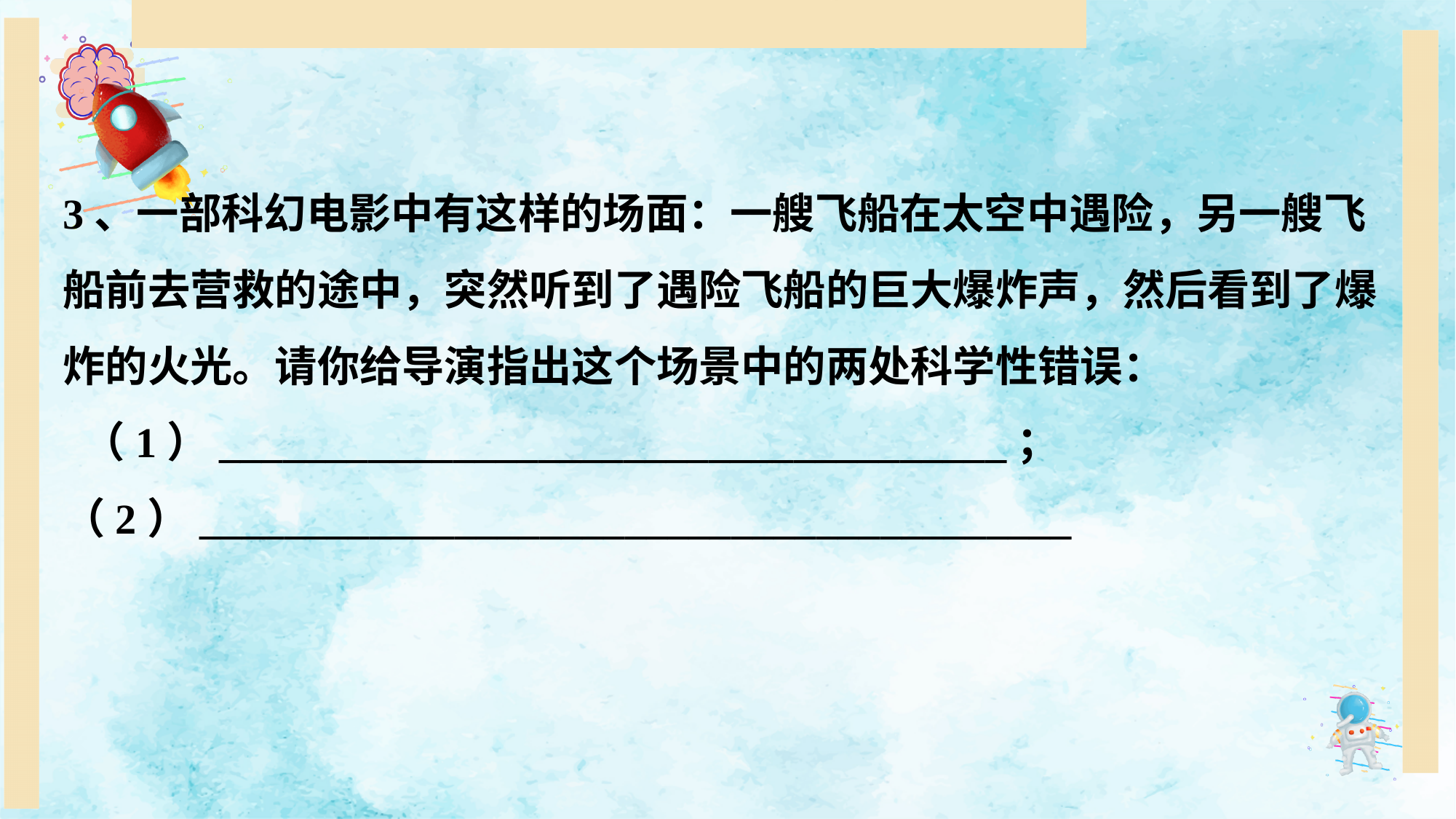

3、一部科幻电影中有这样的场面：一艘飞船在太空中遇险，另一艘飞船前去营救的途中，突然听到了遇险飞船的巨大爆炸声，然后看到了爆炸的火光。请你给导演指出这个场景中的两处科学性错误：
 （1）_____________________________________；
（2）_________________________________________